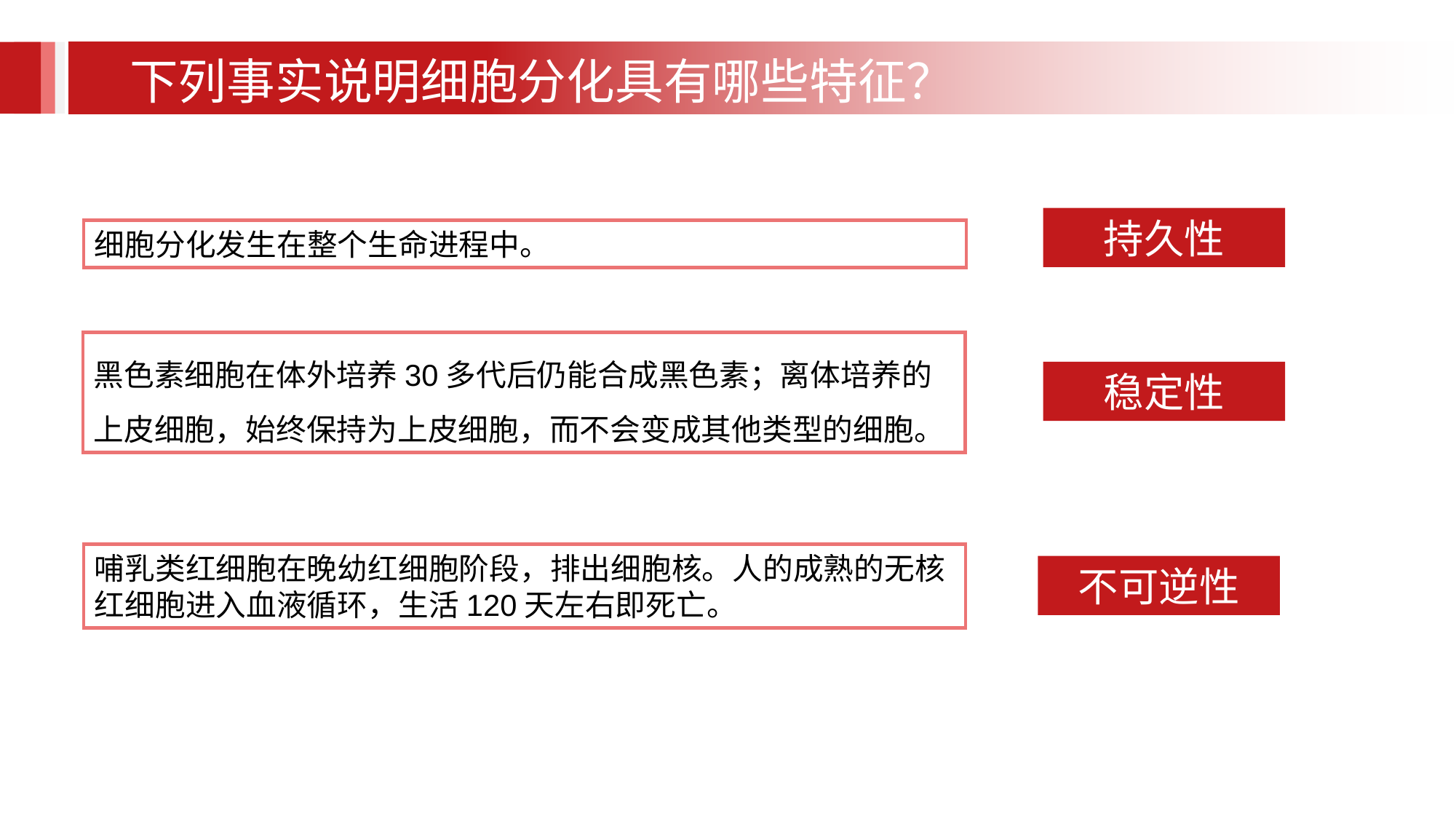

下列事实说明细胞分化具有哪些特征？
持久性
细胞分化发生在整个生命进程中。
黑色素细胞在体外培养30多代后仍能合成黑色素；离体培养的上皮细胞，始终保持为上皮细胞，而不会变成其他类型的细胞。
稳定性
哺乳类红细胞在晚幼红细胞阶段，排出细胞核。人的成熟的无核红细胞进入血液循环，生活120天左右即死亡。
不可逆性